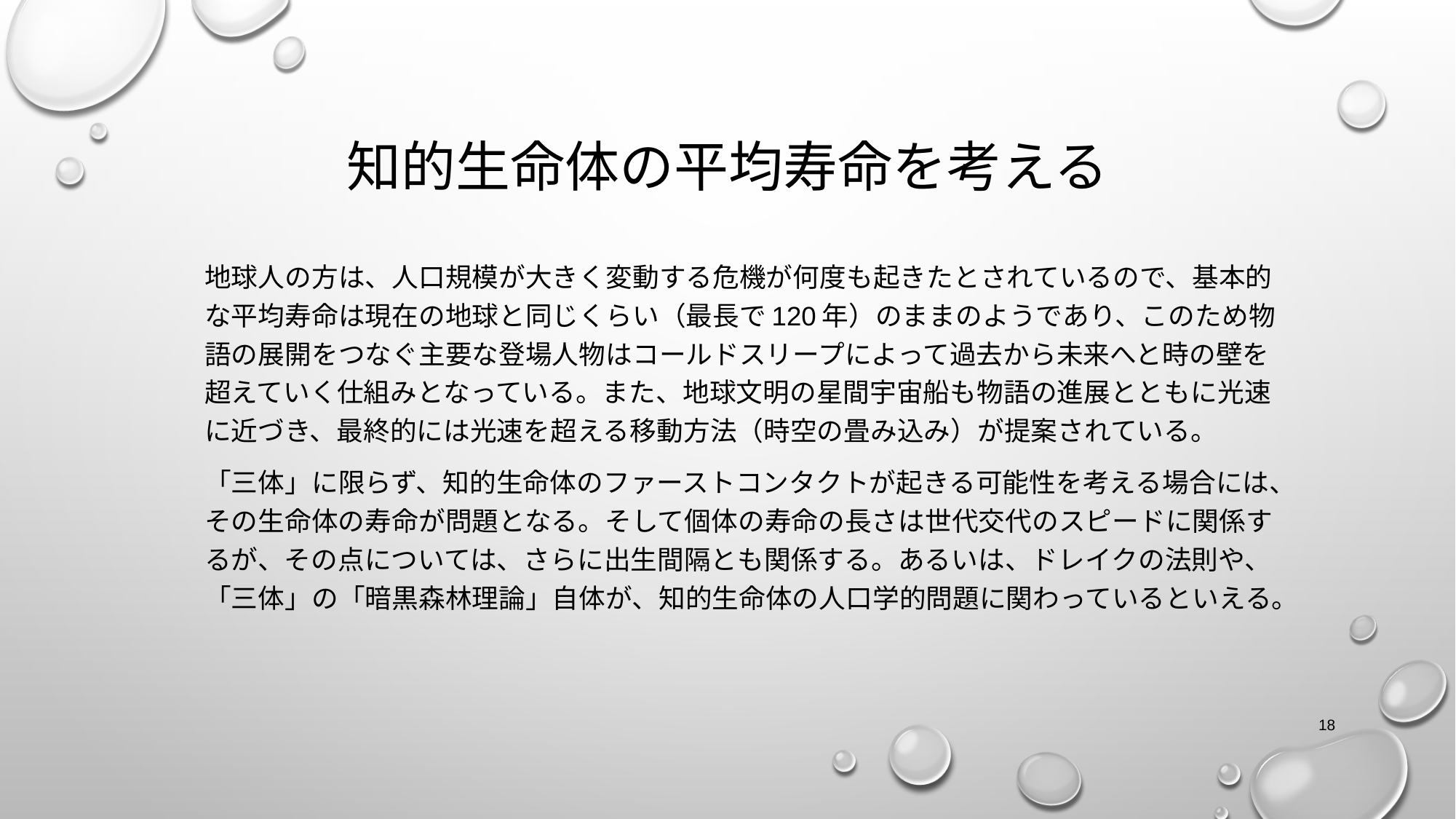

# 知的生命体の平均寿命を考える
地球人の方は、人口規模が大きく変動する危機が何度も起きたとされているので、基本的な平均寿命は現在の地球と同じくらい（最長で120年）のままのようであり、このため物語の展開をつなぐ主要な登場人物はコールドスリープによって過去から未来へと時の壁を超えていく仕組みとなっている。また、地球文明の星間宇宙船も物語の進展とともに光速に近づき、最終的には光速を超える移動方法（時空の畳み込み）が提案されている。
「三体」に限らず、知的生命体のファーストコンタクトが起きる可能性を考える場合には、その生命体の寿命が問題となる。そして個体の寿命の長さは世代交代のスピードに関係するが、その点については、さらに出生間隔とも関係する。あるいは、ドレイクの法則や、「三体」の「暗黒森林理論」自体が、知的生命体の人口学的問題に関わっているといえる。

18